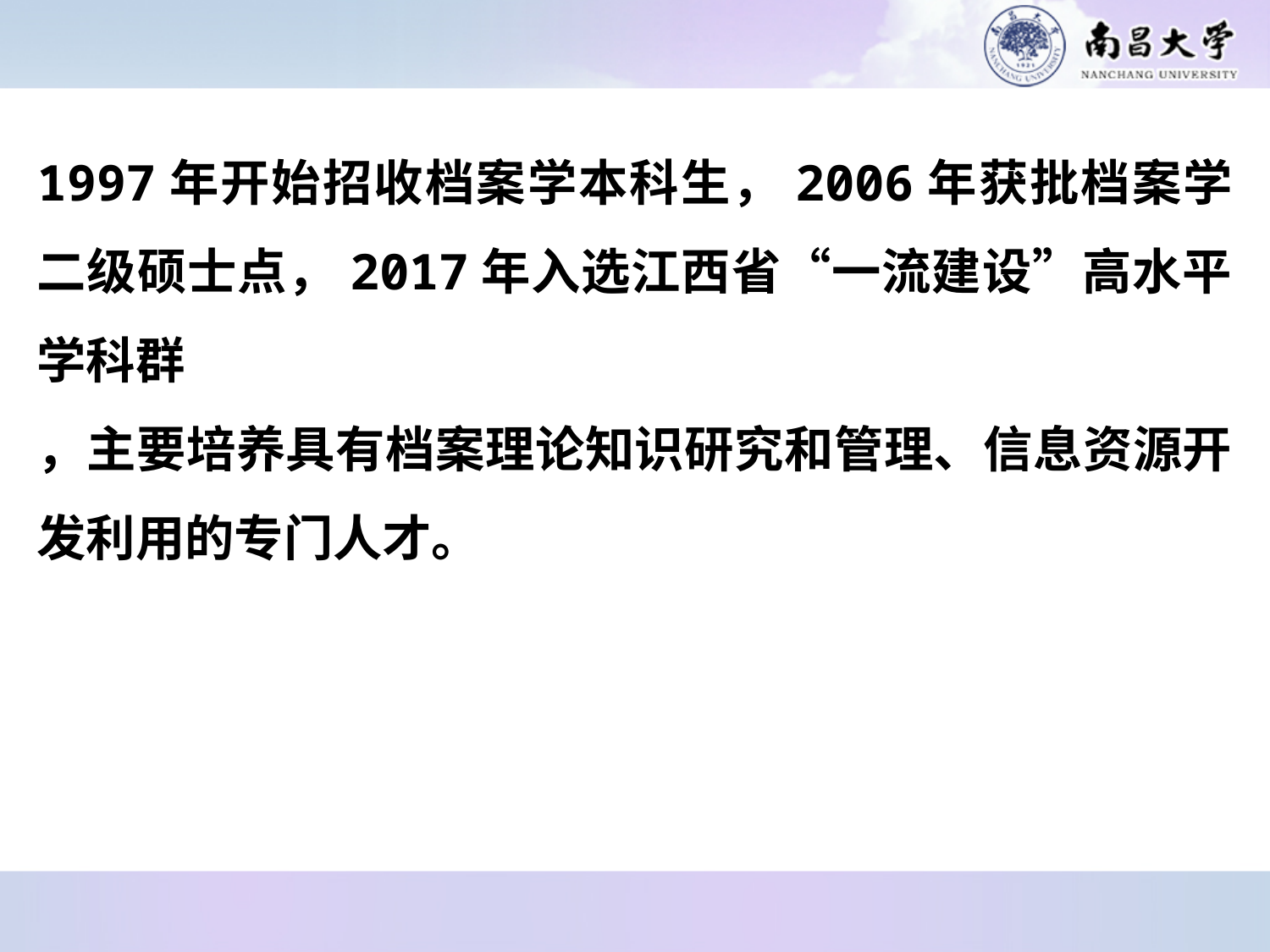

1997年开始招收档案学本科生，2006年获批档案学二级硕士点，2017年入选江西省“一流建设”高水平学科群
，主要培养具有档案理论知识研究和管理、信息资源开发利用的专门人才。